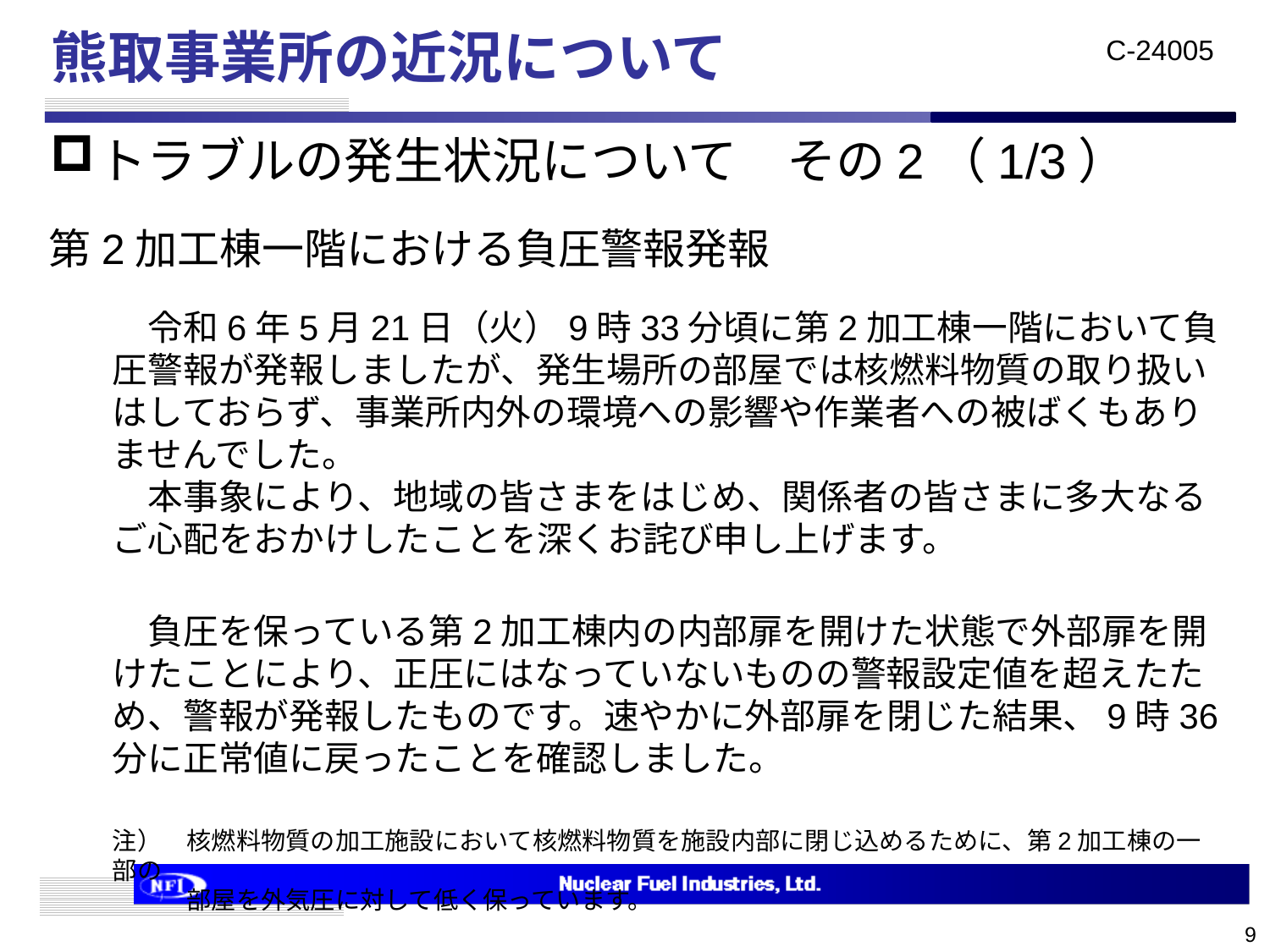

# 熊取事業所の近況について
トラブルの発生状況について　その2（1/3）
第2加工棟一階における負圧警報発報
　令和6年5月21日（火）9時33分頃に第2加工棟一階において負圧警報が発報しましたが、発生場所の部屋では核燃料物質の取り扱いはしておらず、事業所内外の環境への影響や作業者への被ばくもありませんでした。
　本事象により、地域の皆さまをはじめ、関係者の皆さまに多大なるご心配をおかけしたことを深くお詫び申し上げます。
　負圧を保っている第2加工棟内の内部扉を開けた状態で外部扉を開けたことにより、正圧にはなっていないものの警報設定値を超えたため、警報が発報したものです。速やかに外部扉を閉じた結果、9時36分に正常値に戻ったことを確認しました。
注）　核燃料物質の加工施設において核燃料物質を施設内部に閉じ込めるために、第2加工棟の一部の
　　　部屋を外気圧に対して低く保っています。
9